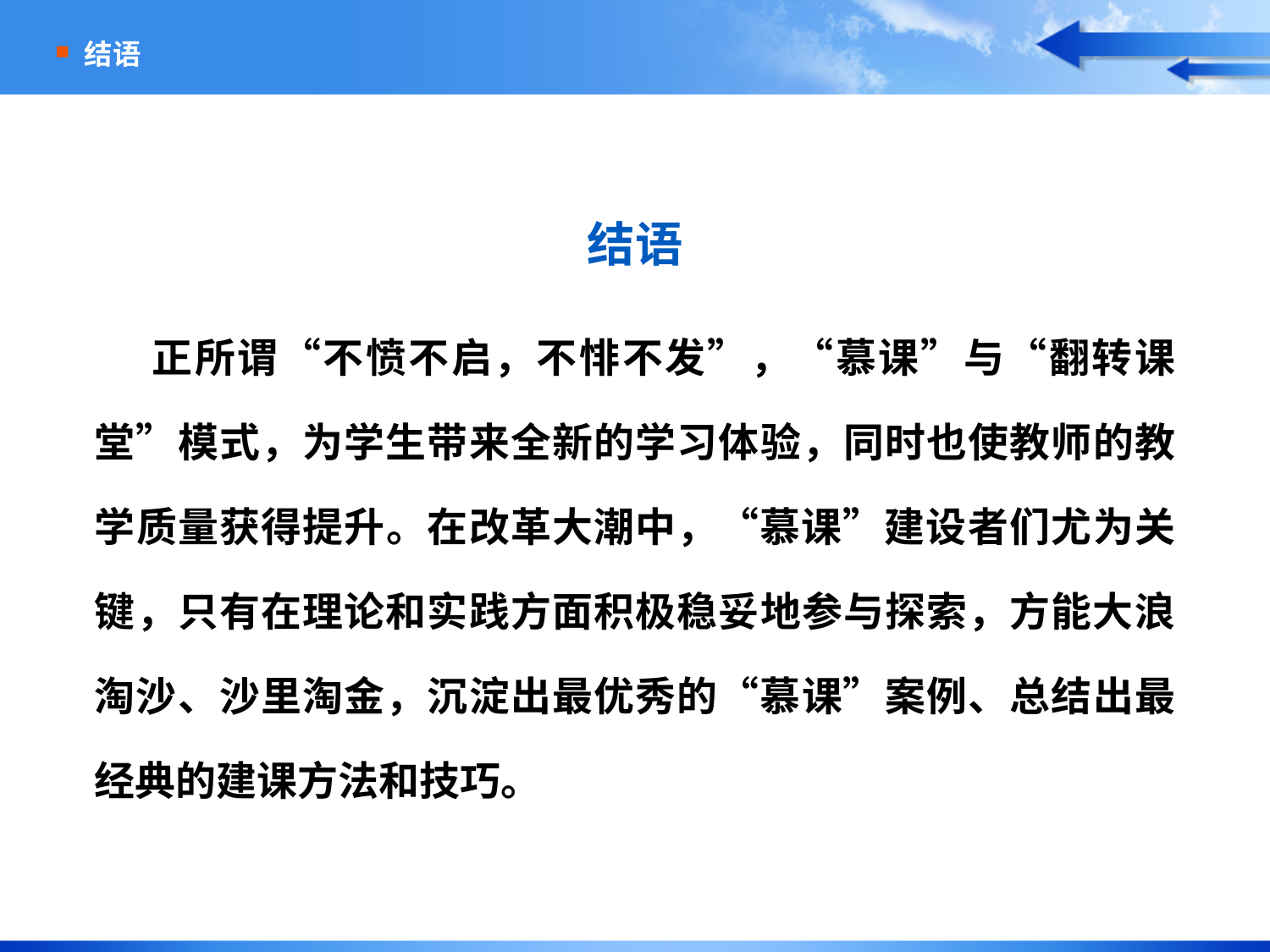

结语
结语
    正所谓“不愤不启，不悱不发”，“慕课”与“翻转课堂”模式，为学生带来全新的学习体验，同时也使教师的教学质量获得提升。在改革大潮中，“慕课”建设者们尤为关键，只有在理论和实践方面积极稳妥地参与探索，方能大浪淘沙、沙里淘金，沉淀出最优秀的“慕课”案例、总结出最经典的建课方法和技巧。